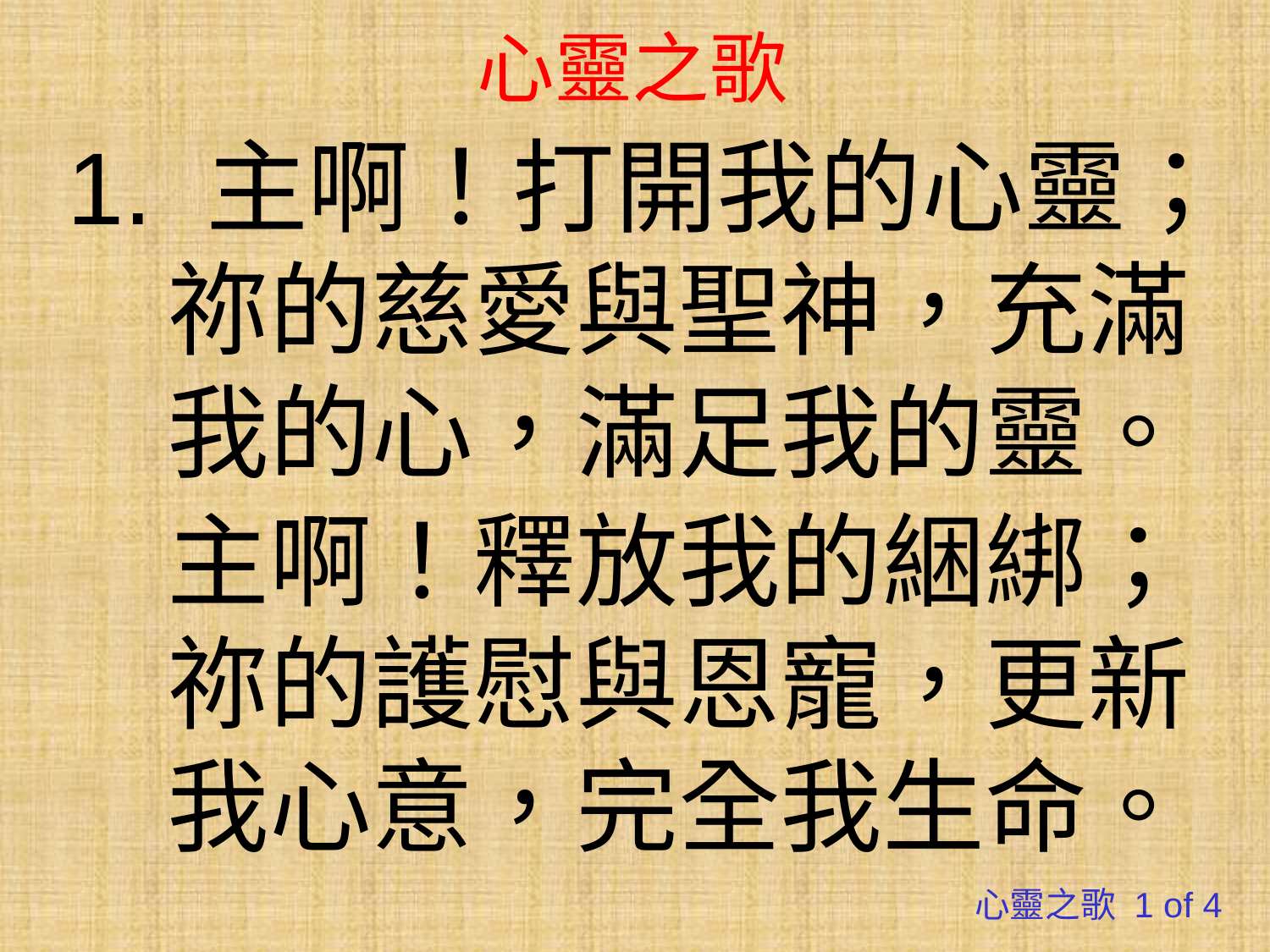

# 心靈之歌
1. 主啊！打開我的心靈；祢的慈愛與聖神，充滿我的心，滿足我的靈。
主啊！釋放我的綑綁；祢的護慰與恩寵，更新我心意，完全我生命。
心靈之歌 1 of 4